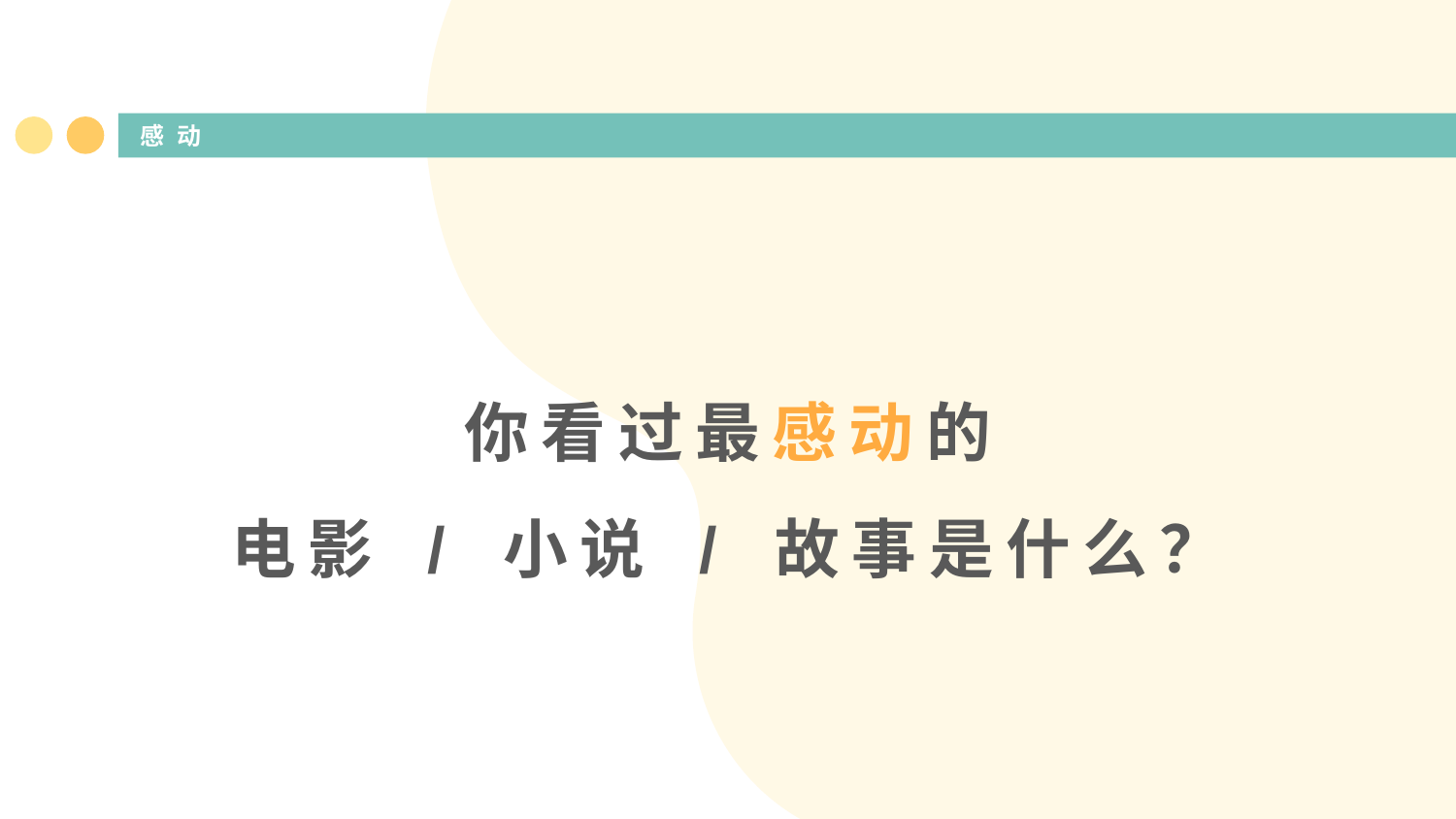

# 感动
你看过最感动的
电影 / 小说 / 故事是什么？